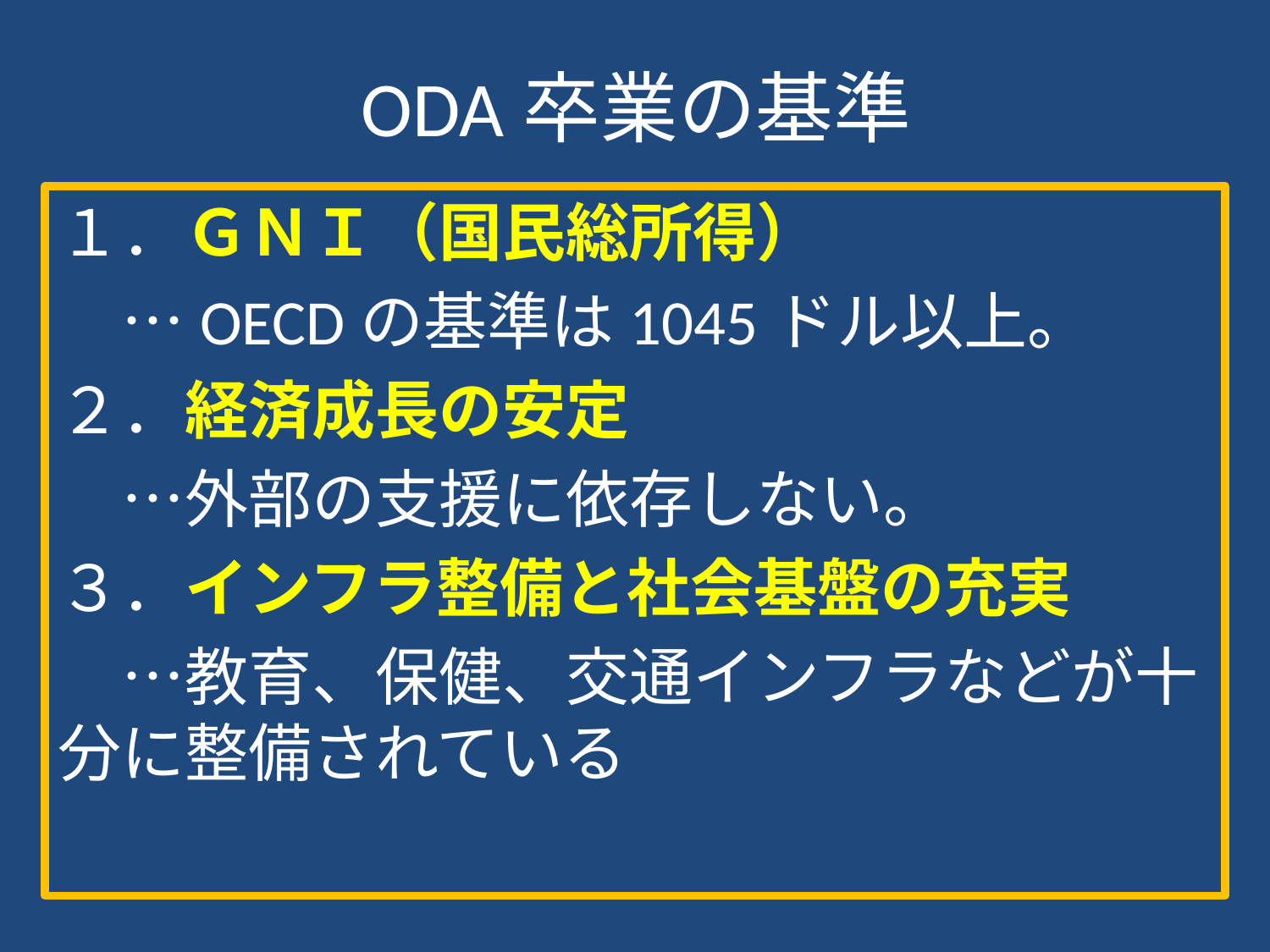

# ODA卒業の基準
１．ＧＮＩ（国民総所得）
　…OECDの基準は1045ドル以上。
２．経済成長の安定
　…外部の支援に依存しない。
３．インフラ整備と社会基盤の充実
　…教育、保健、交通インフラなどが十分に整備されている